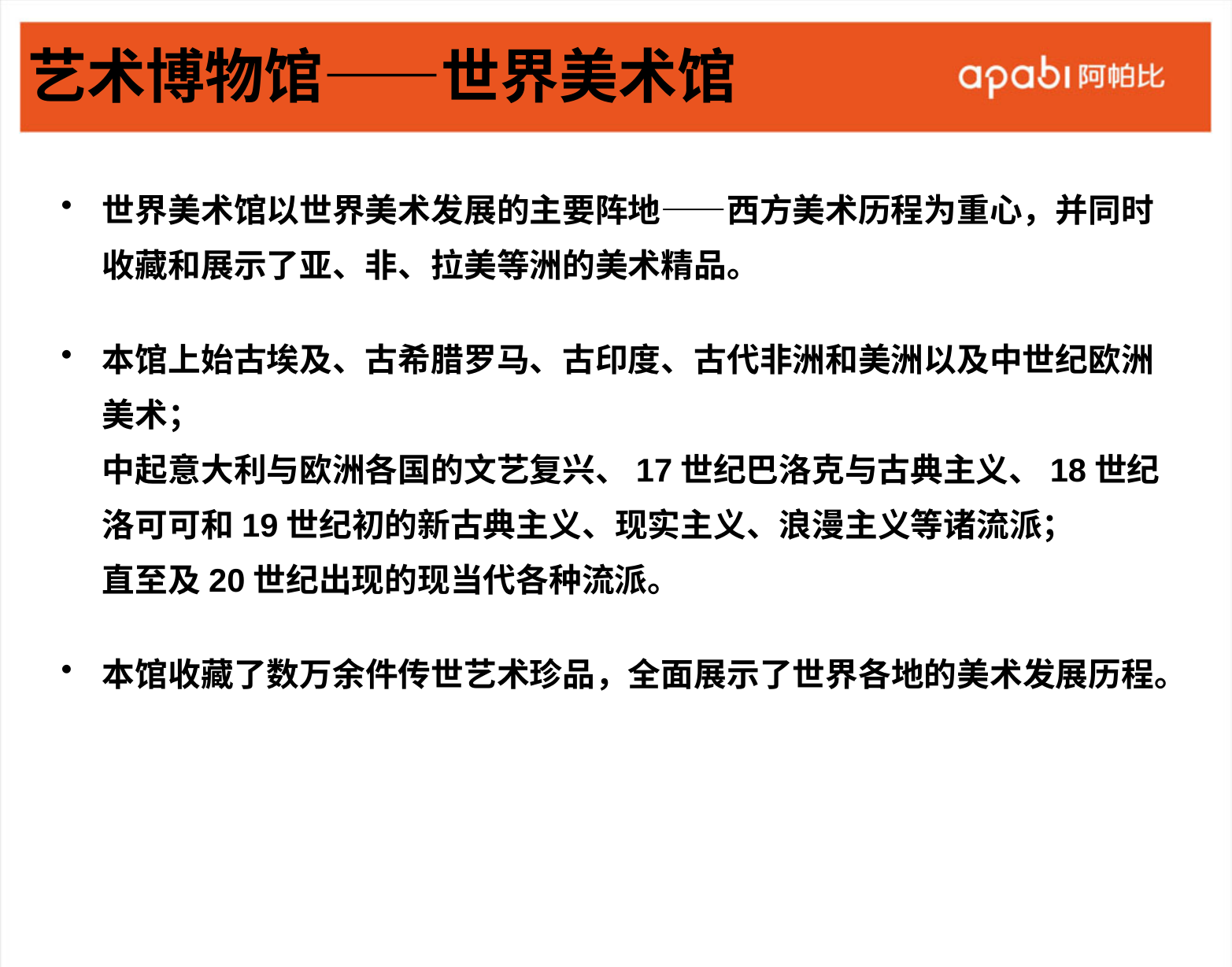

艺术博物馆——世界美术馆
世界美术馆以世界美术发展的主要阵地——西方美术历程为重心，并同时收藏和展示了亚、非、拉美等洲的美术精品。
本馆上始古埃及、古希腊罗马、古印度、古代非洲和美洲以及中世纪欧洲美术；
中起意大利与欧洲各国的文艺复兴、17世纪巴洛克与古典主义、18世纪洛可可和19世纪初的新古典主义、现实主义、浪漫主义等诸流派；
直至及20世纪出现的现当代各种流派。
本馆收藏了数万余件传世艺术珍品，全面展示了世界各地的美术发展历程。